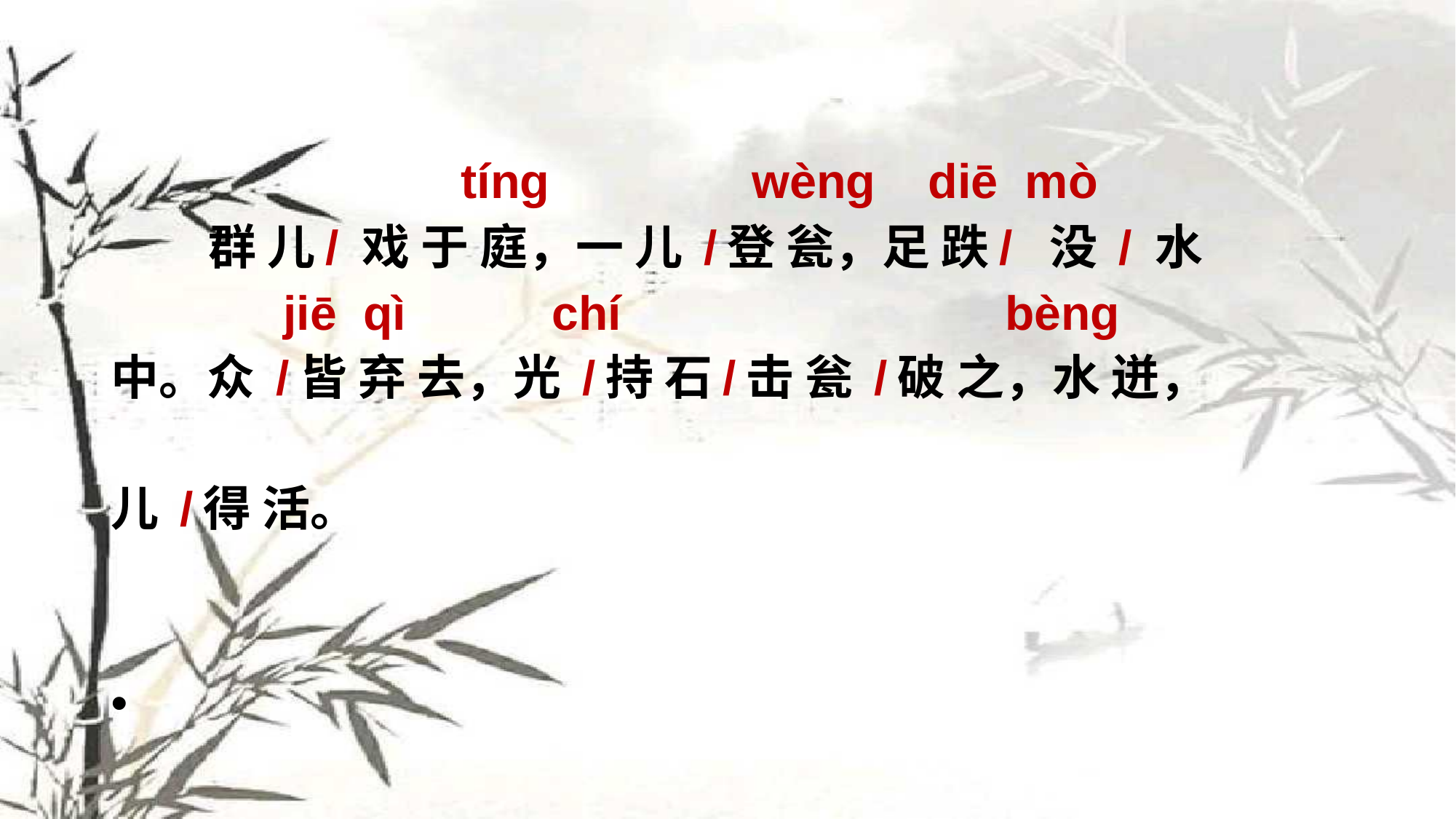

# tíng               wèng       diē  mò
        群 儿/ 戏 于 庭，一 儿 /登 瓮，足 跌/  没 / 水
             jiē  qì           chí                             bèng
中。众 /皆 弃 去，光 /持 石/击 瓮 /破 之，水 迸，

儿 /得 活。